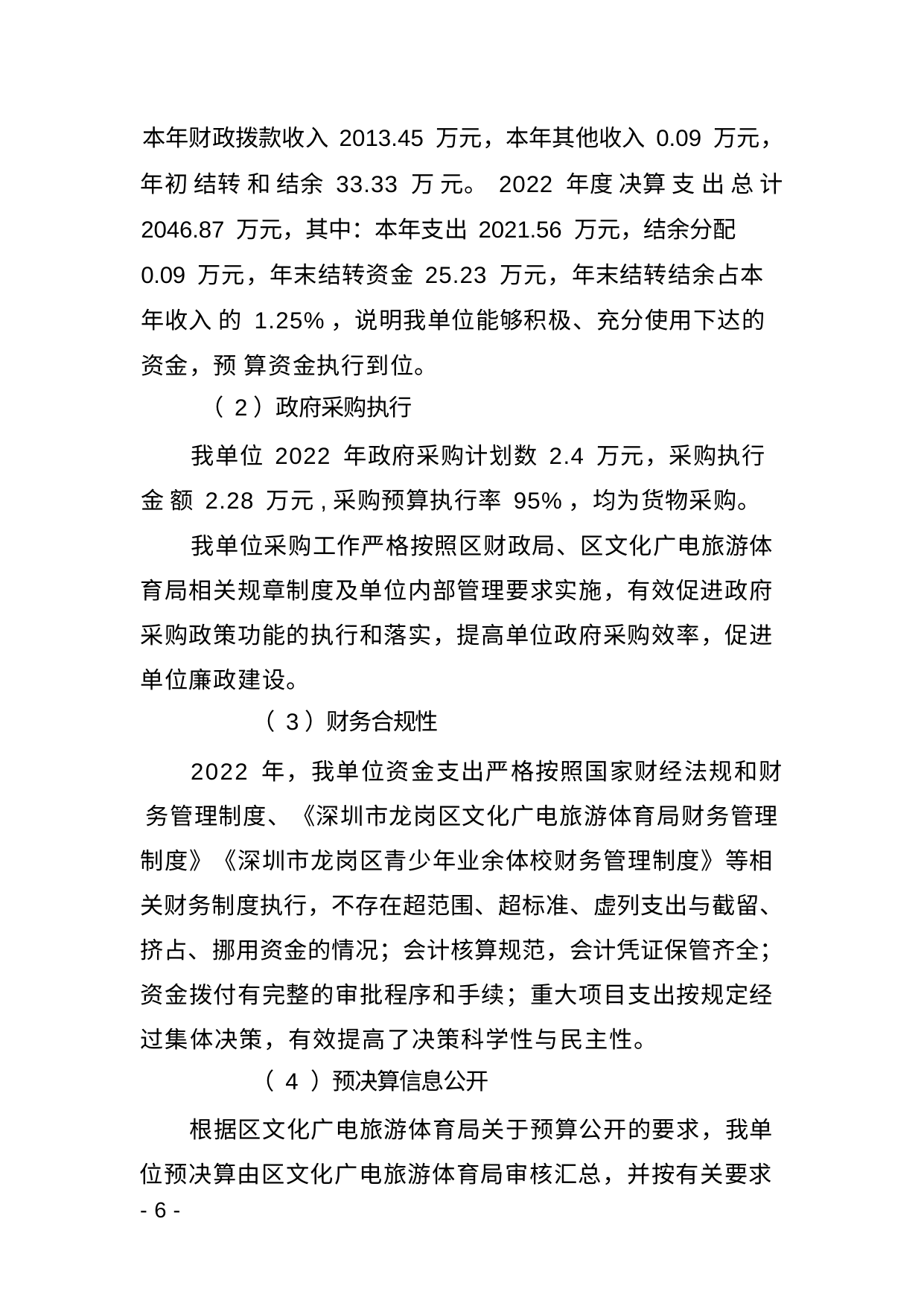

本年财政拨款收入 2013.45 万元，本年其他收入 0.09 万元，
年初 结转 和 结余 33.33 万 元。 2022 年度 决算 支 出 总 计 2046.87 万元，其中：本年支出 2021.56 万元，结余分配 0.09 万元，年末结转资金 25.23 万元，年末结转结余占本年收入 的 1.25%，说明我单位能够积极、充分使用下达的资金，预 算资金执行到位。
（ 2）政府采购执行
我单位 2022 年政府采购计划数 2.4 万元，采购执行金 额 2.28 万元,采购预算执行率 95%，均为货物采购。
我单位采购工作严格按照区财政局、区文化广电旅游体 育局相关规章制度及单位内部管理要求实施，有效促进政府 采购政策功能的执行和落实，提高单位政府采购效率，促进 单位廉政建设。
（ 3）财务合规性
2022 年，我单位资金支出严格按照国家财经法规和财 务管理制度、《深圳市龙岗区文化广电旅游体育局财务管理 制度》《深圳市龙岗区青少年业余体校财务管理制度》等相 关财务制度执行，不存在超范围、超标准、虚列支出与截留、 挤占、挪用资金的情况；会计核算规范，会计凭证保管齐全； 资金拨付有完整的审批程序和手续；重大项目支出按规定经 过集体决策，有效提高了决策科学性与民主性。
（ 4 ）预决算信息公开
根据区文化广电旅游体育局关于预算公开的要求，我单 位预决算由区文化广电旅游体育局审核汇总，并按有关要求

- 6 -